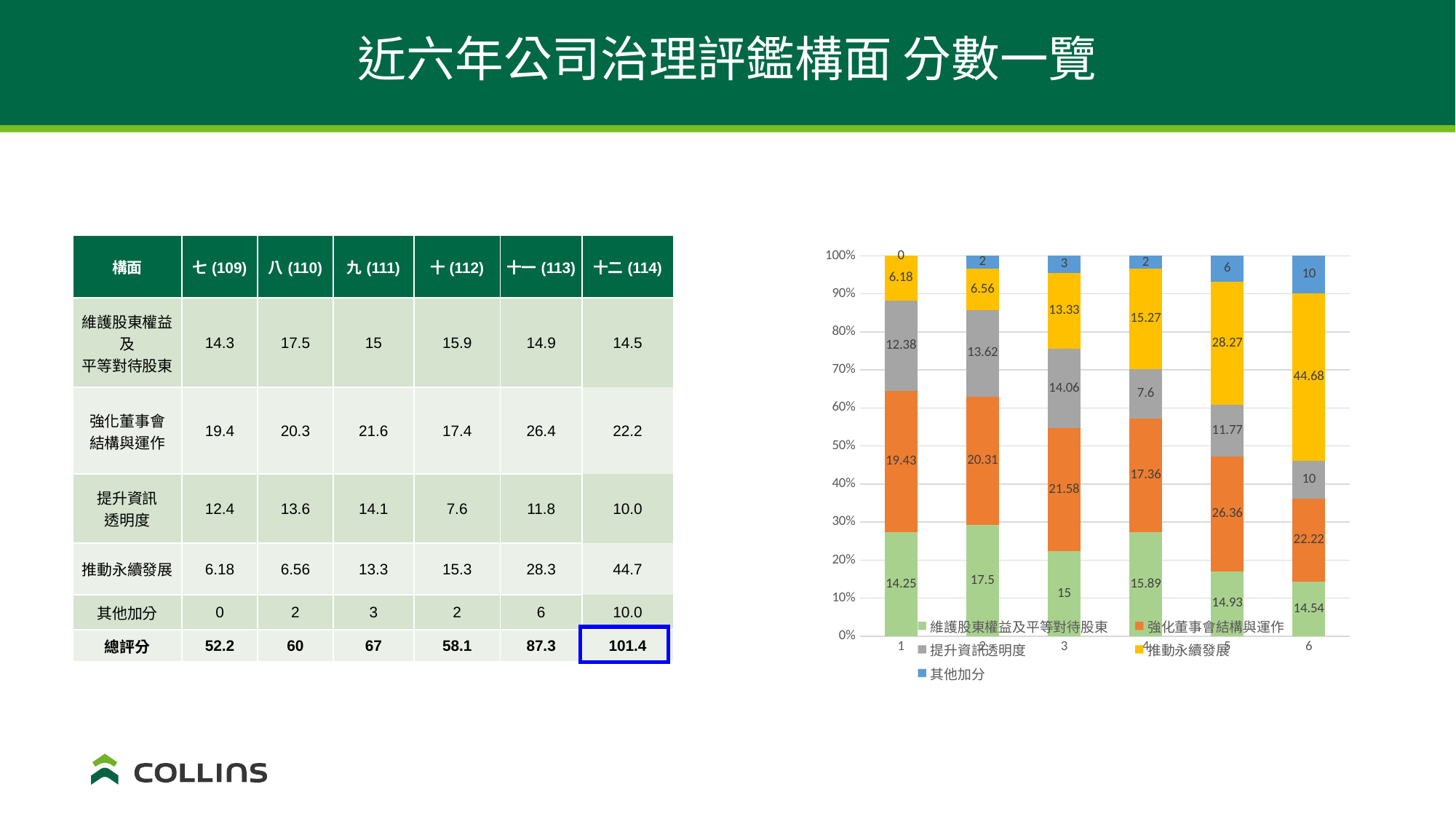

# 近六年公司治理評鑑構面 分數一覽
| 構面 | 七(109) | 八(110) | 九(111) | 十(112) | 十一(113) | 十二(114) |
| --- | --- | --- | --- | --- | --- | --- |
| 維護股東權益 及 平等對待股東 | 14.3 | 17.5 | 15 | 15.9 | 14.9 | 14.5 |
| 強化董事會 結構與運作 | 19.4 | 20.3 | 21.6 | 17.4 | 26.4 | 22.2 |
| 提升資訊 透明度 | 12.4 | 13.6 | 14.1 | 7.6 | 11.8 | 10.0 |
| 推動永續發展 | 6.18 | 6.56 | 13.3 | 15.3 | 28.3 | 44.7 |
| 其他加分 | 0 | 2 | 3 | 2 | 6 | 10.0 |
| 總評分 | 52.2 | 60 | 67 | 58.1 | 87.3 | 101.4 |

### Chart

| Category | 維護股東權益及平等對待股東 | 強化董事會結構與運作 | 提升資訊透明度 | 推動永續發展 | 其他加分 |
|---|---|---|---|---|---|